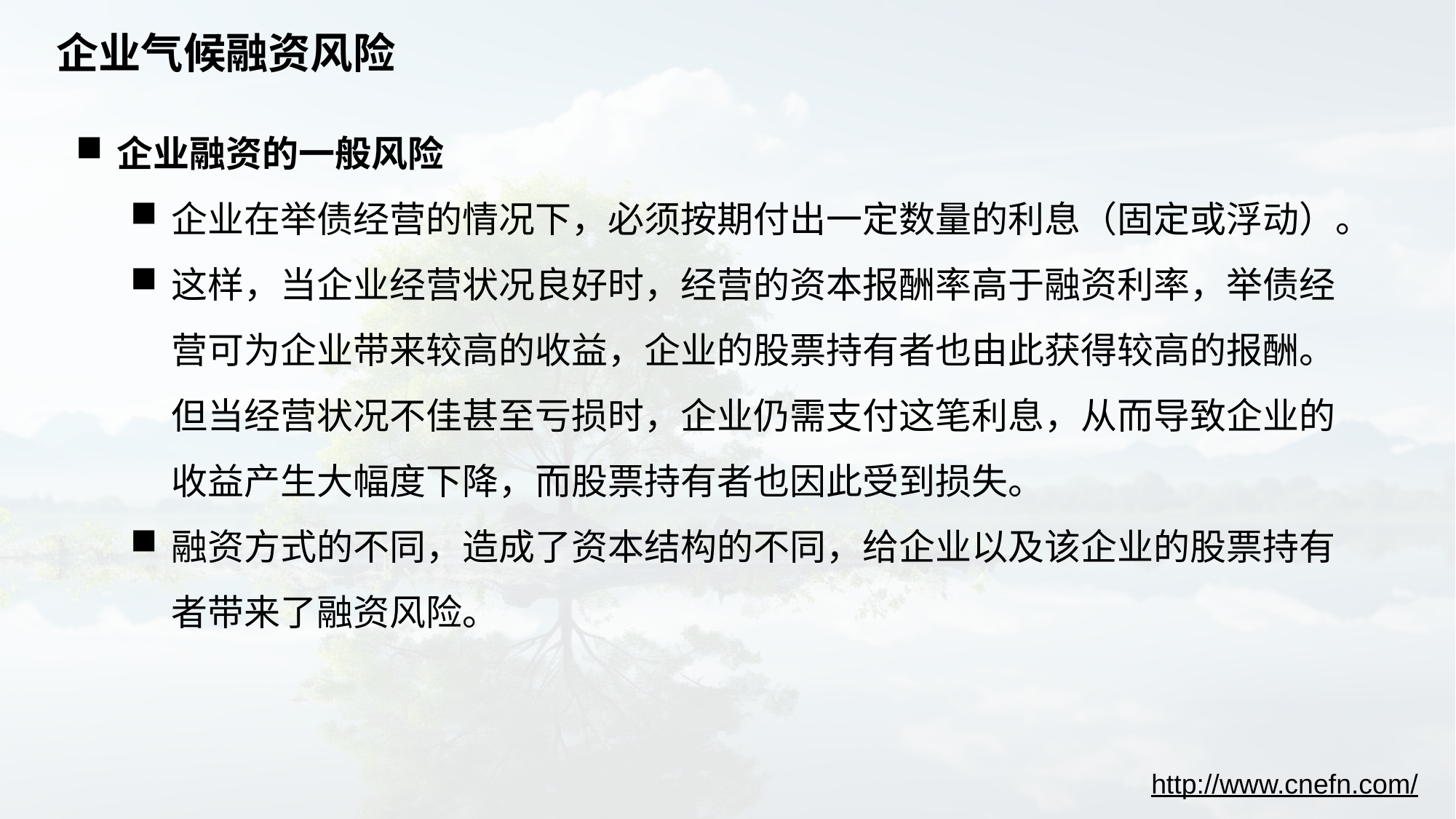

# 企业气候融资风险
企业融资的一般风险
企业在举债经营的情况下，必须按期付出一定数量的利息（固定或浮动）。
这样，当企业经营状况良好时，经营的资本报酬率高于融资利率，举债经营可为企业带来较高的收益，企业的股票持有者也由此获得较高的报酬。但当经营状况不佳甚至亏损时，企业仍需支付这笔利息，从而导致企业的收益产生大幅度下降，而股票持有者也因此受到损失。
融资方式的不同，造成了资本结构的不同，给企业以及该企业的股票持有者带来了融资风险。